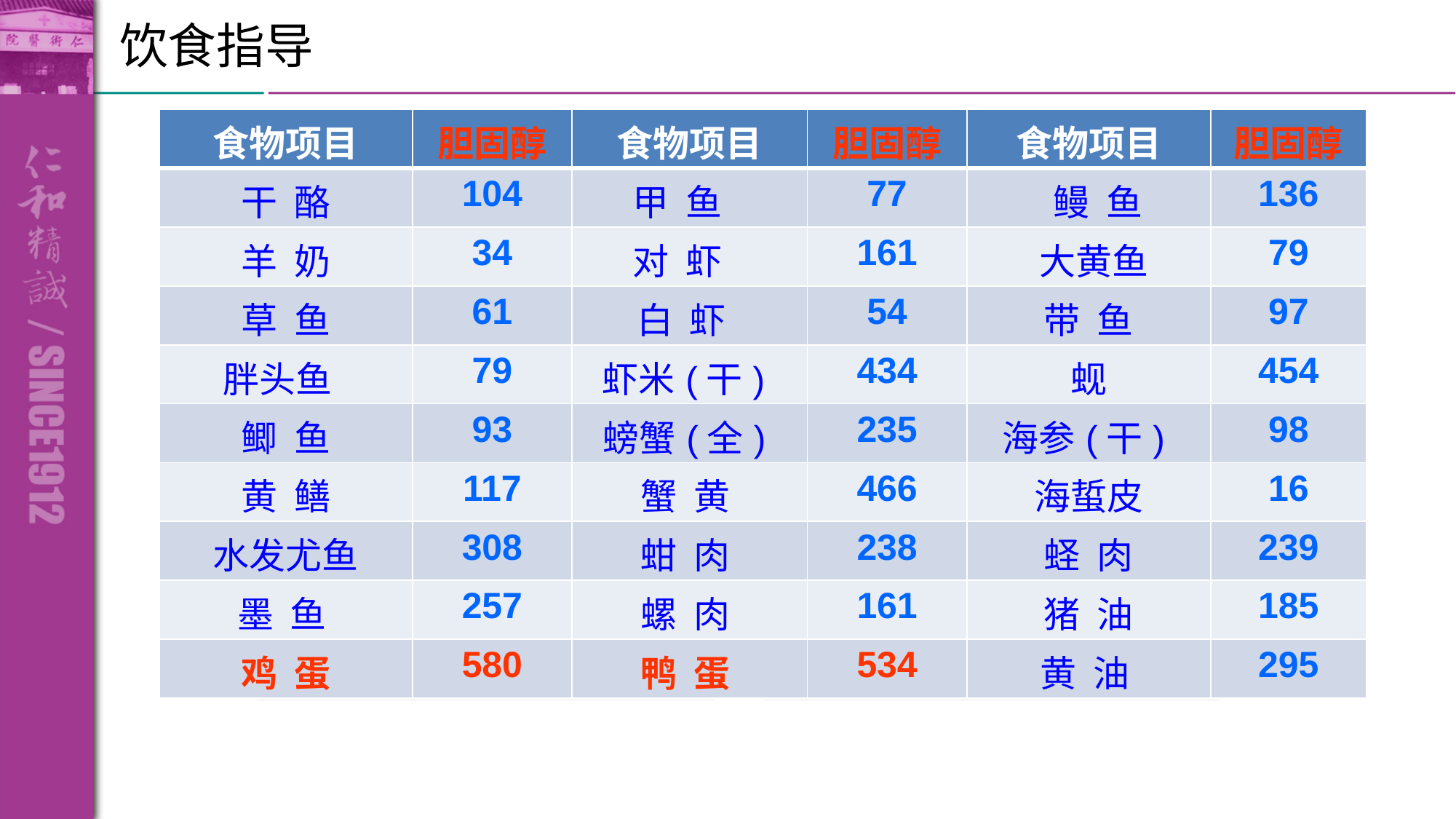

饮食指导
| 食物项目 | 胆固醇 | 食物项目 | 胆固醇 | 食物项目 | 胆固醇 |
| --- | --- | --- | --- | --- | --- |
| 干 酪 | 104 | 甲 鱼 | 77 | 鳗 鱼 | 136 |
| 羊 奶 | 34 | 对 虾 | 161 | 大黄鱼 | 79 |
| 草 鱼 | 61 | 白 虾 | 54 | 带 鱼 | 97 |
| 胖头鱼 | 79 | 虾米(干) | 434 | 蚬 | 454 |
| 鲫 鱼 | 93 | 螃蟹(全) | 235 | 海参(干) | 98 |
| 黄 鳝 | 117 | 蟹 黄 | 466 | 海蜇皮 | 16 |
| 水发尤鱼 | 308 | 蚶 肉 | 238 | 蛏 肉 | 239 |
| 墨 鱼 | 257 | 螺 肉 | 161 | 猪 油 | 185 |
| 鸡 蛋 | 580 | 鸭 蛋 | 534 | 黄 油 | 295 |

不吃

| 食物项目 | 胆固醇 | 食物项目 | 胆固醇 | 食物项目 | 胆固醇 |
| --- | --- | --- | --- | --- | --- |
| 瘦猪肉 | 77 | 猪 肾 | 405 | 鸡 肝 | 429 |
| 肥猪肉 | 107 | 猪大肠 | 180 | 鸡 肫 | 229 |
| 猪 脑 | 3100 | 广东香肠 | 123 | 鸭 肉 | 98 |
| 猪 舌 | 116 | 瘦牛肉 | 68 | 兔 肉 | 83 |
| 猪 心 | 158 | 牛 肚 | 130 | 牛 乳 | 13 |
| 猪 肚 | 159 | 瘦羊肉 | 65 | 酸 奶 | 12 |
| 猪 肝 | 368 | 鸡 肉 | 154 | 全脂奶粉 | 104 |
| 青 菜 | 0 | 小红肠 | 70 | 干 贝 | 368 |
| 鲜 贝 | 104 | 田 鸡 | 84 | 大 豆 | 0 |
十大垃圾食物
油炸类
腌制类
加工类肉食品
饼干类食品
汽水可乐类
方便面类食品
罐头类食品
话梅、蜜饯类食品
冷冻甜品类食品
烧烤类食品
高胆固醇食物
蛋黄
奶油
动物内脏
甲鱼
乌贼
鱼籽
鱿鱼
蟹黄
蚬子
……